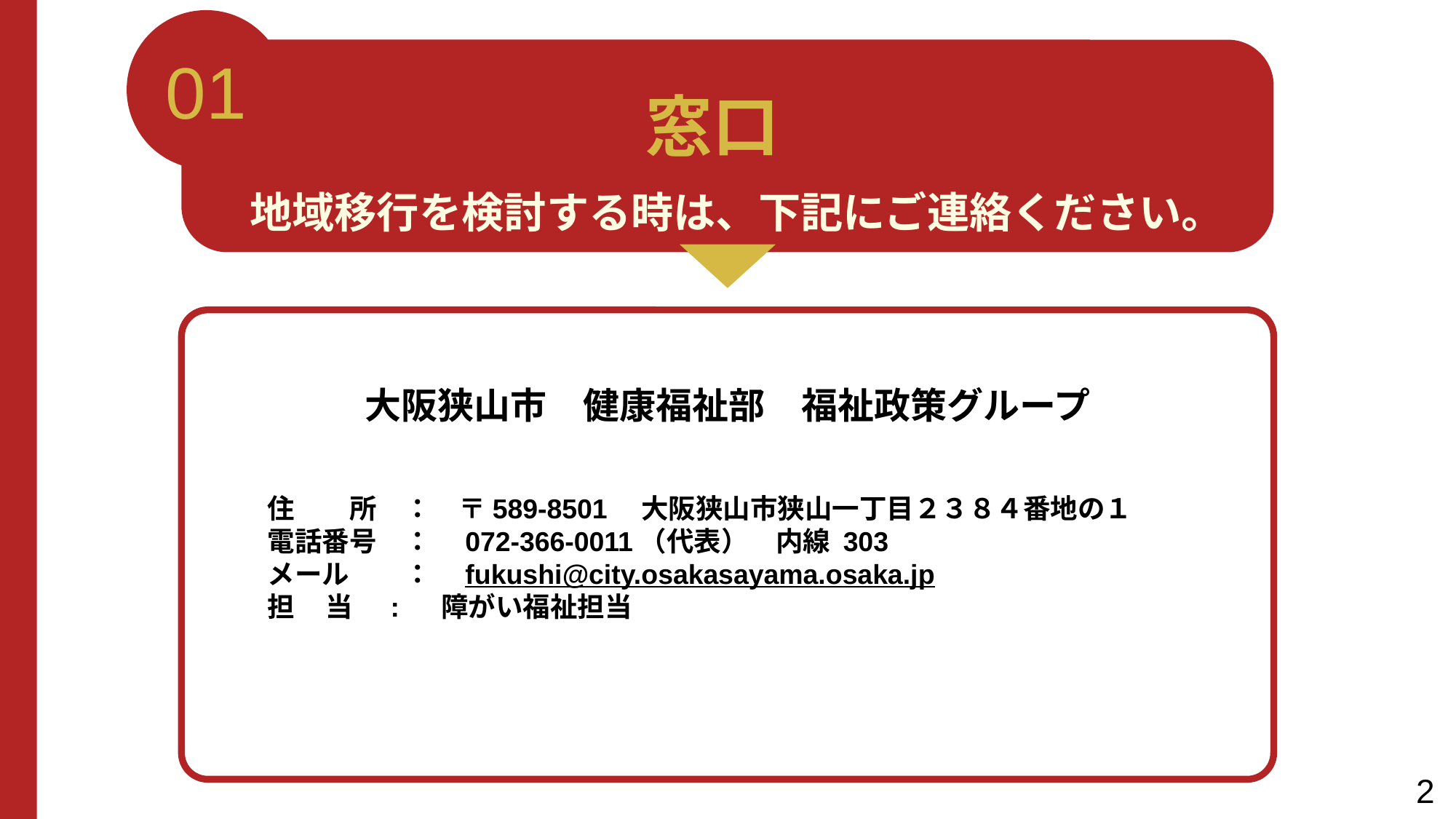

01

窓口
地域移行を検討する時は、下記にご連絡ください。

大阪狭山市　健康福祉部　福祉政策グループ

　　
　　住　　所　：　〒589-8501　大阪狭山市狭山一丁目２３８４番地の１
　　電話番号　：　072-366-0011（代表）　内線 303
　　メール　　：　fukushi@city.osakasayama.osaka.jp
　　担     当     : 　障がい福祉担当